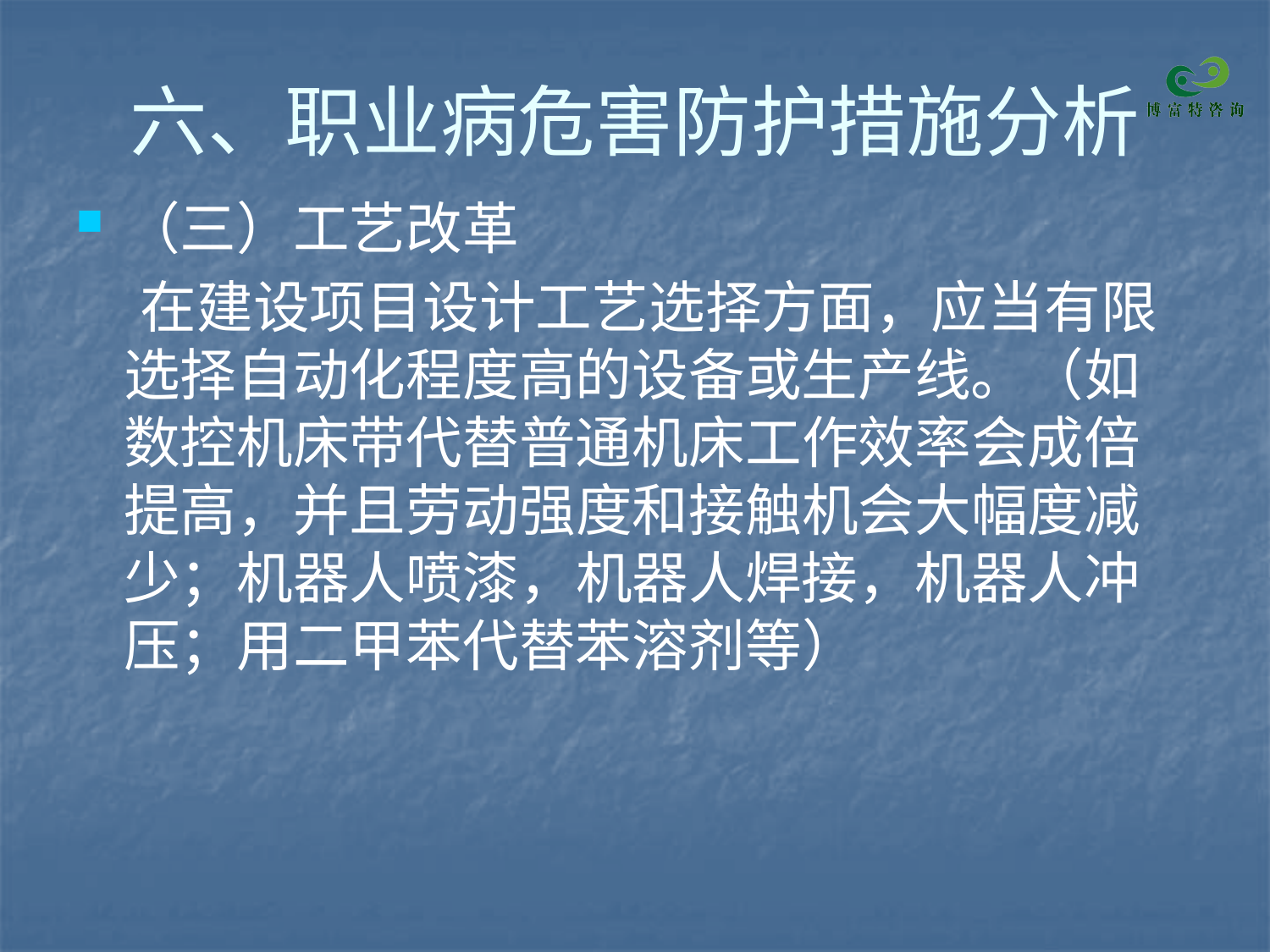

# 六、职业病危害防护措施分析
（三）工艺改革
    在建设项目设计工艺选择方面，应当有限选择自动化程度高的设备或生产线。（如数控机床带代替普通机床工作效率会成倍提高，并且劳动强度和接触机会大幅度减少；机器人喷漆，机器人焊接，机器人冲压；用二甲苯代替苯溶剂等）